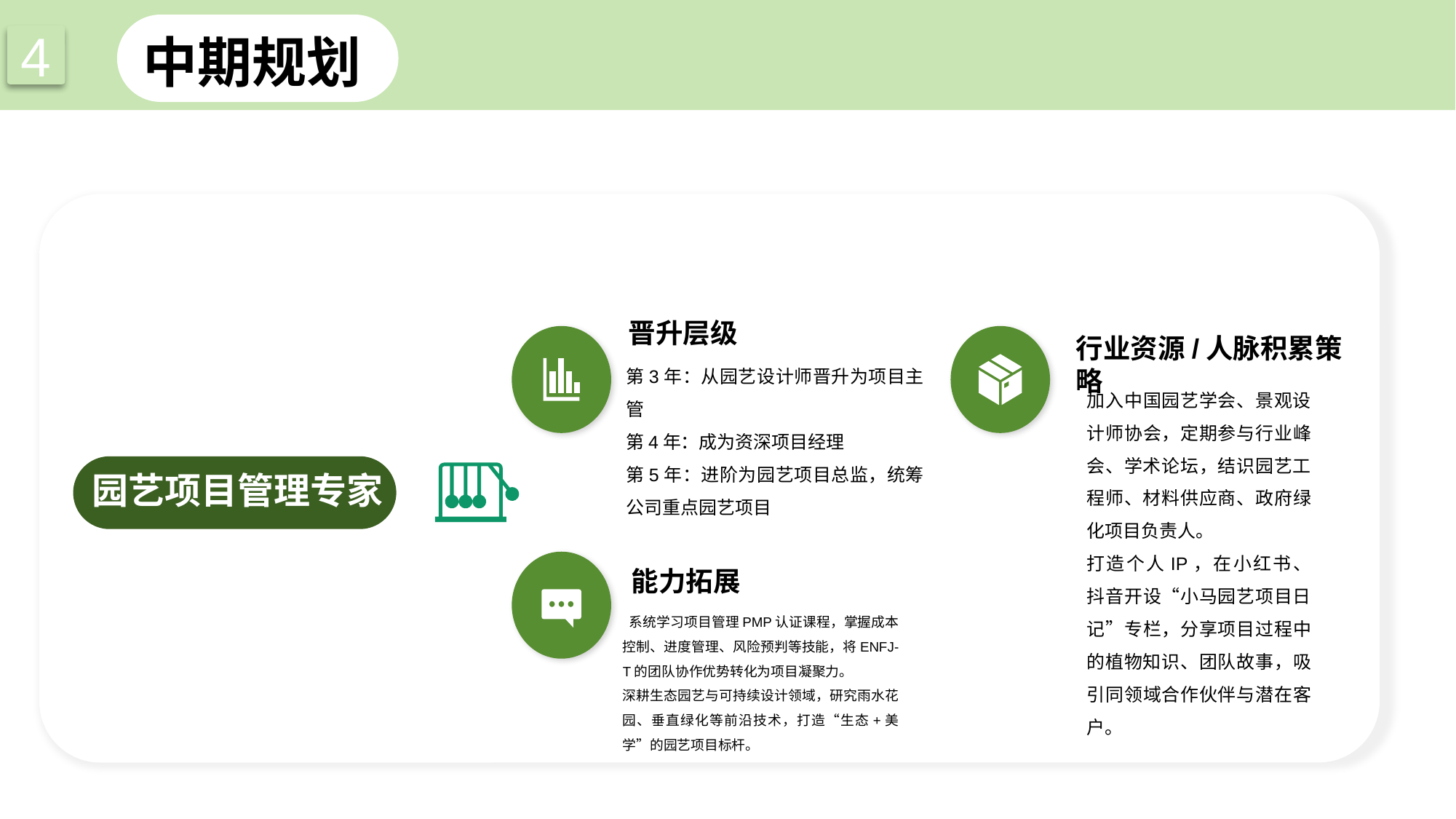

中期规划
4

晋升层级
第3年：从园艺设计师晋升为项目主管
第4年：成为资深项目经理
第5年：进阶为园艺项目总监，统筹公司重点园艺项目

行业资源/人脉积累策略
加入中国园艺学会、景观设计师协会，定期参与行业峰会、学术论坛，结识园艺工程师、材料供应商、政府绿化项目负责人。
打造个人IP，在小红书、抖音开设“小马园艺项目日记”专栏，分享项目过程中的植物知识、团队故事，吸引同领域合作伙伴与潜在客户。

能力拓展
 系统学习项目管理PMP认证课程，掌握成本控制、进度管理、风险预判等技能，将ENFJ-T的团队协作优势转化为项目凝聚力。
深耕生态园艺与可持续设计领域，研究雨水花园、垂直绿化等前沿技术，打造“生态+美学”的园艺项目标杆。

园艺项目管理专家